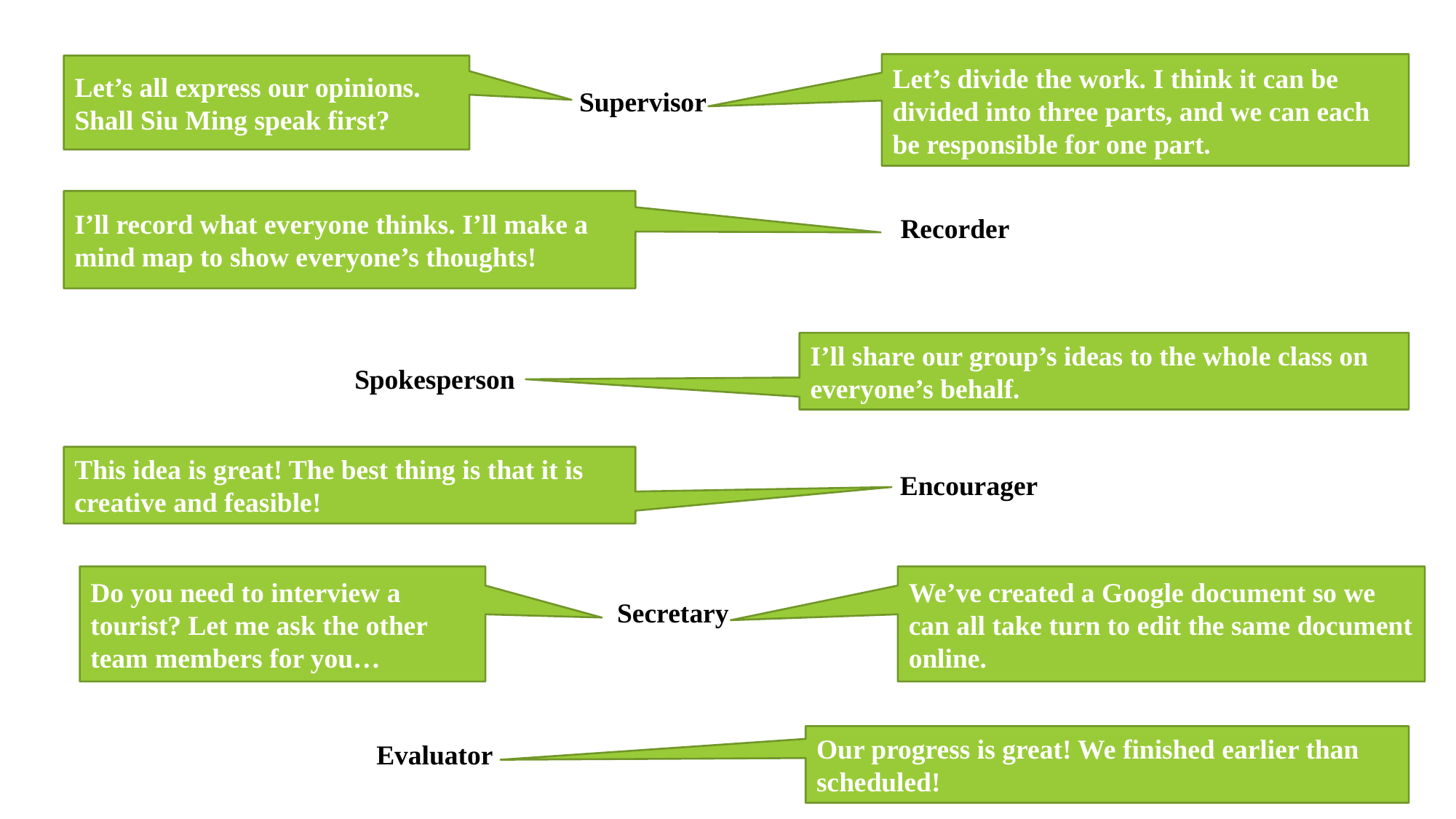

主管
Let’s divide the work. I think it can be divided into three parts, and we can each be responsible for one part.
Let’s all express our opinions. Shall Siu Ming speak first?
Supervisor
I’ll record what everyone thinks. I’ll make a mind map to show everyone’s thoughts!
Recorder
I’ll share our group’s ideas to the whole class on everyone’s behalf.
Spokesperson
This idea is great! The best thing is that it is creative and feasible!
Encourager
Do you need to interview a tourist? Let me ask the other team members for you…
We’ve created a Google document so we can all take turn to edit the same document online.
Secretary
Our progress is great! We finished earlier than scheduled!
Evaluator